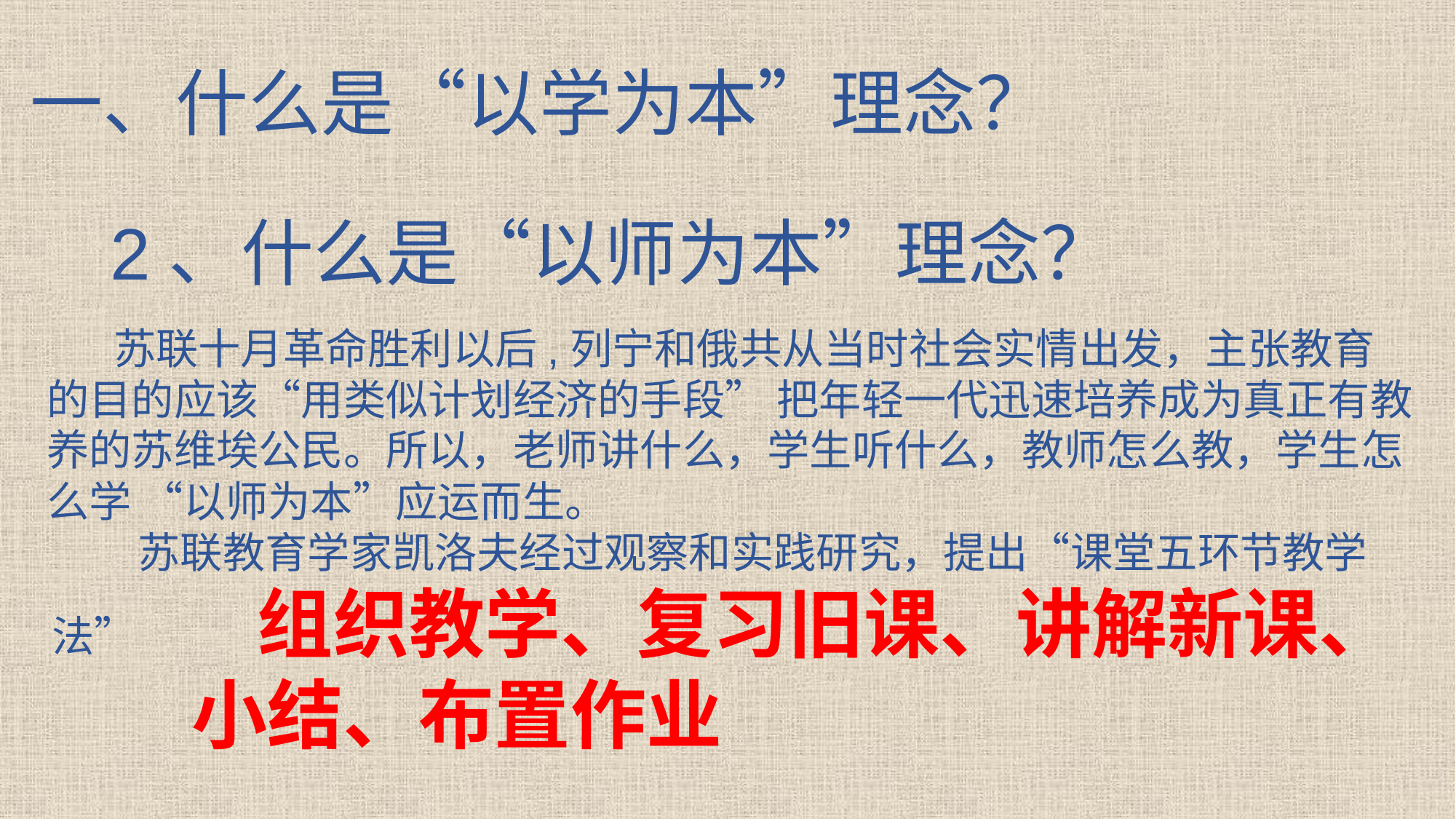

一、什么是“以学为本”理念？
2、什么是“以师为本”理念？
      苏联十月革命胜利以后,列宁和俄共从当时社会实情出发，主张教育的目的应该“用类似计划经济的手段” 把年轻一代迅速培养成为真正有教养的苏维埃公民。所以，老师讲什么，学生听什么，教师怎么教，学生怎么学 “以师为本”应运而生。
        苏联教育学家凯洛夫经过观察和实践研究，提出“课堂五环节教学法”       组织教学、复习旧课、讲解新课、
       小结、布置作业